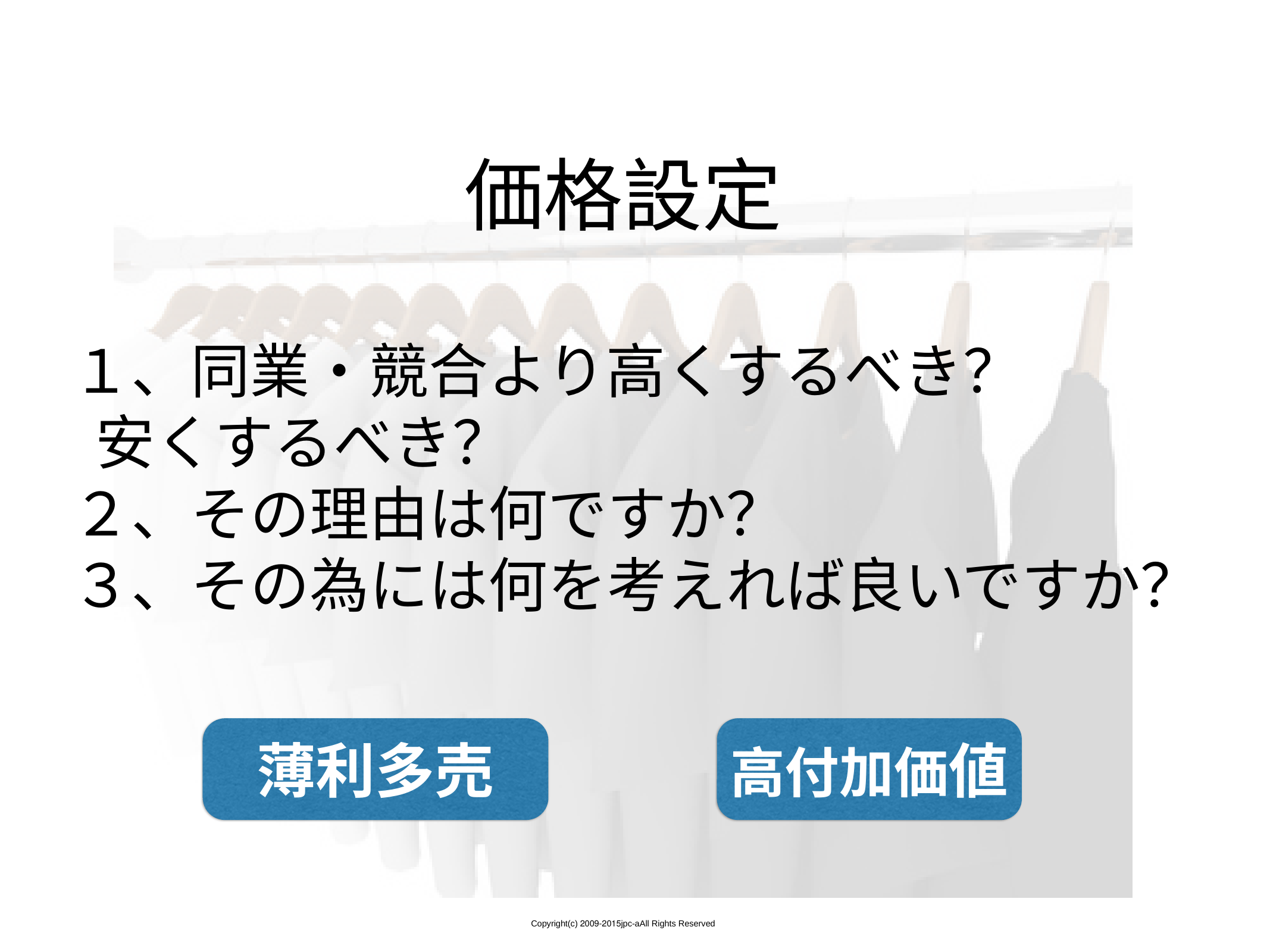

価格設定
１、同業・競合より高くするべき？
安くするべき？
２、その理由は何ですか？
３、その為には何を考えれば良いですか？
薄利多売
高付加価値
7